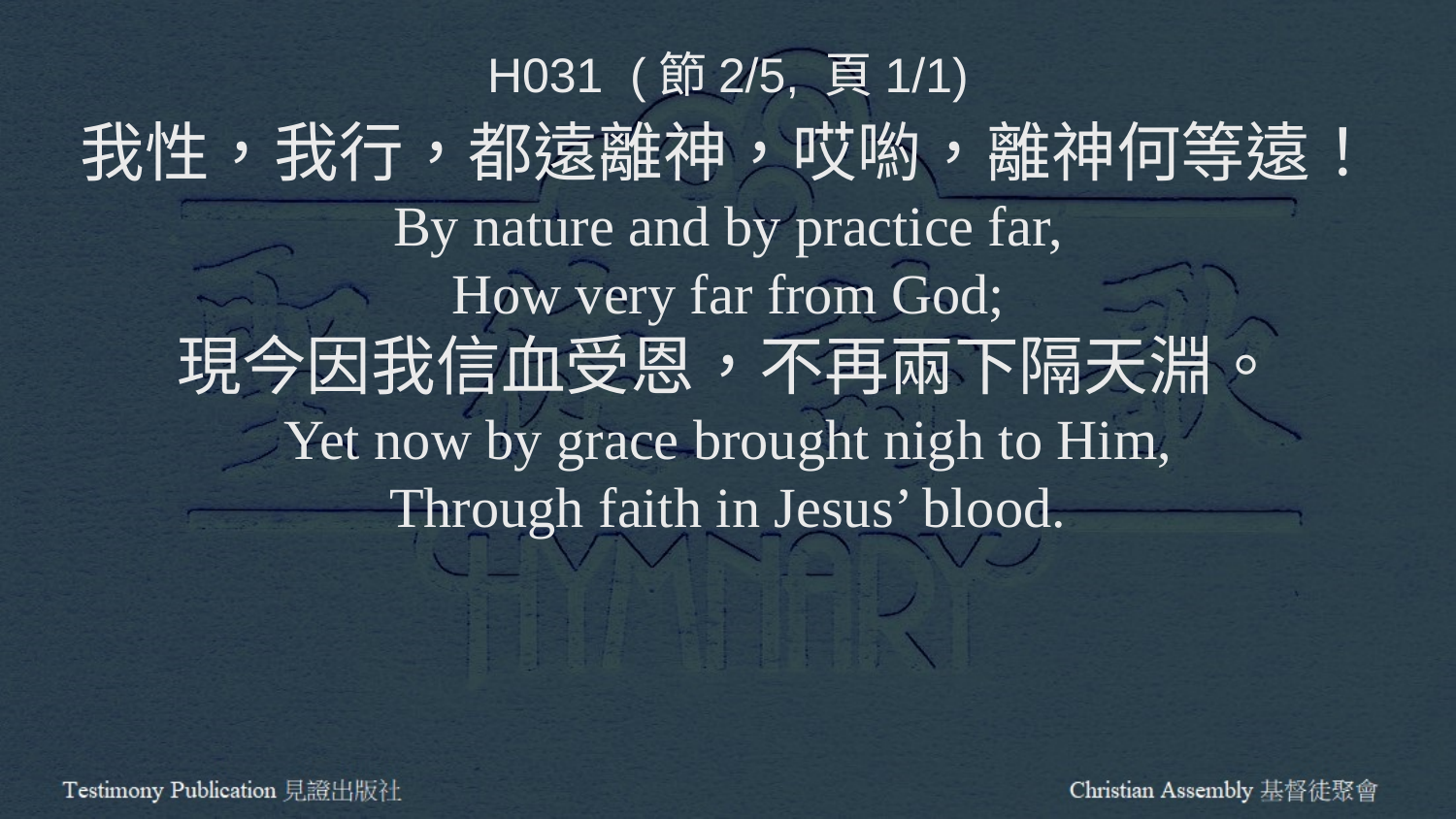

H031  (節2/5, 頁1/1)
我性，我行，都遠離神，哎喲，離神何等遠！
By nature and by practice far,
How very far from God;
現今因我信血受恩，不再兩下隔天淵。
Yet now by grace brought nigh to Him,
Through faith in Jesus’ blood.